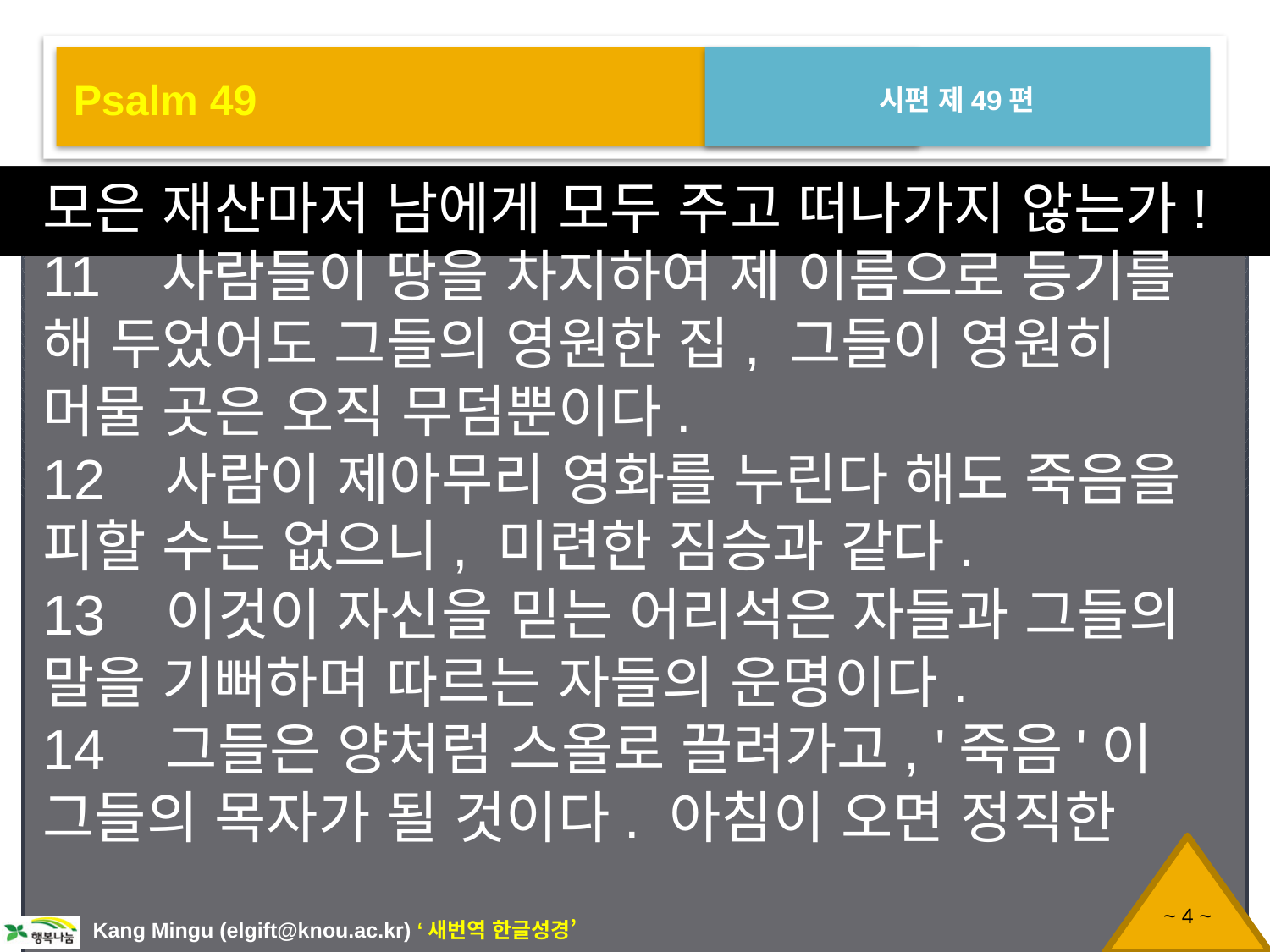

Psalm 49
시편 제49편
모은 재산마저 남에게 모두 주고 떠나가지 않는가!
11   사람들이 땅을 차지하여 제 이름으로 등기를 해 두었어도 그들의 영원한 집, 그들이 영원히 머물 곳은 오직 무덤뿐이다.
12   사람이 제아무리 영화를 누린다 해도 죽음을 피할 수는 없으니, 미련한 짐승과 같다.
13   이것이 자신을 믿는 어리석은 자들과 그들의 말을 기뻐하며 따르는 자들의 운명이다.
14   그들은 양처럼 스올로 끌려가고, '죽음'이 그들의 목자가 될 것이다. 아침이 오면 정직한